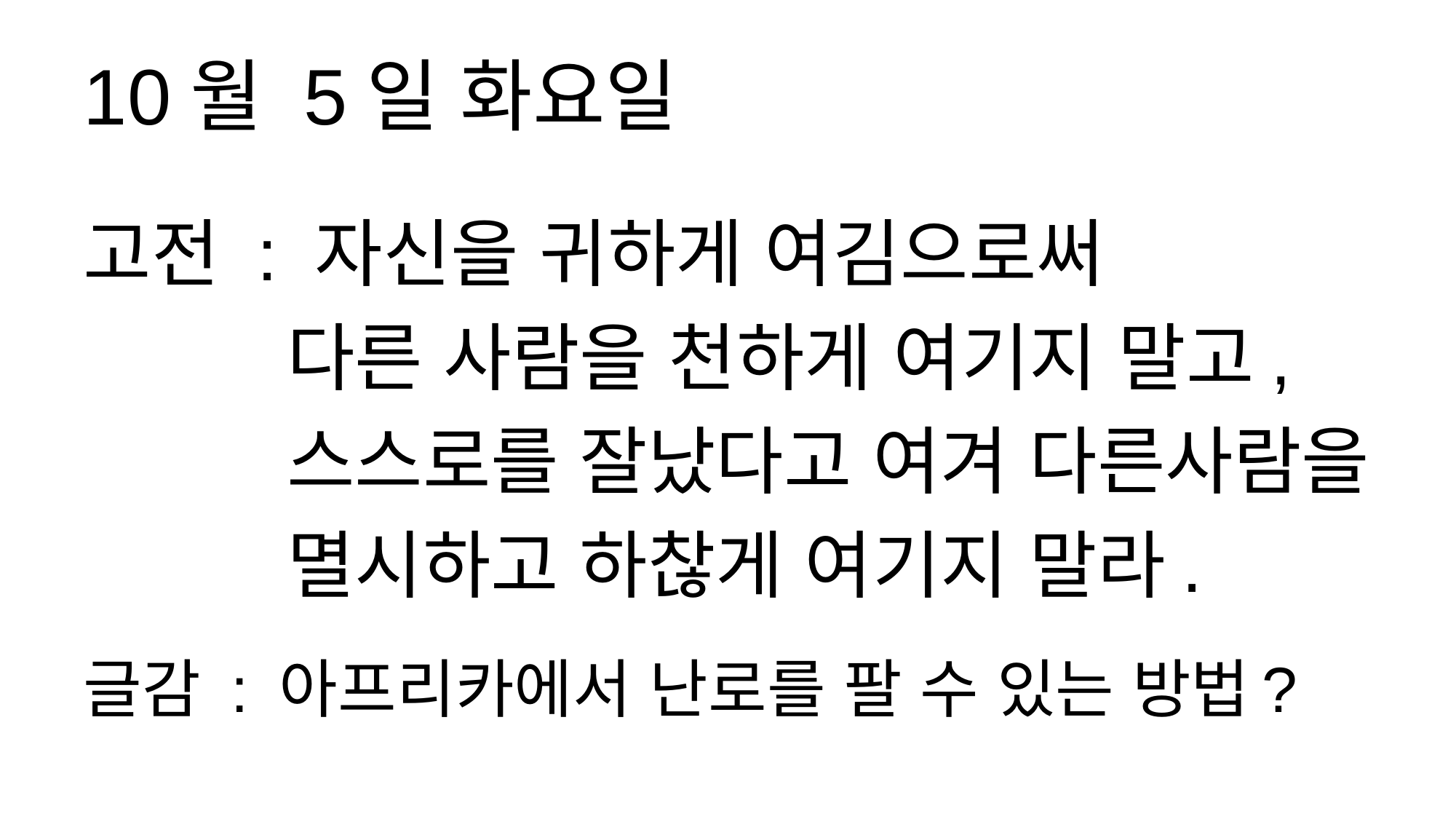

10월 5일 화요일
고전 : 자신을 귀하게 여김으로써
         다른 사람을 천하게 여기지 말고,
         스스로를 잘났다고 여겨 다른사람을
         멸시하고 하찮게 여기지 말라.
글감 : 아프리카에서 난로를 팔 수 있는 방법?